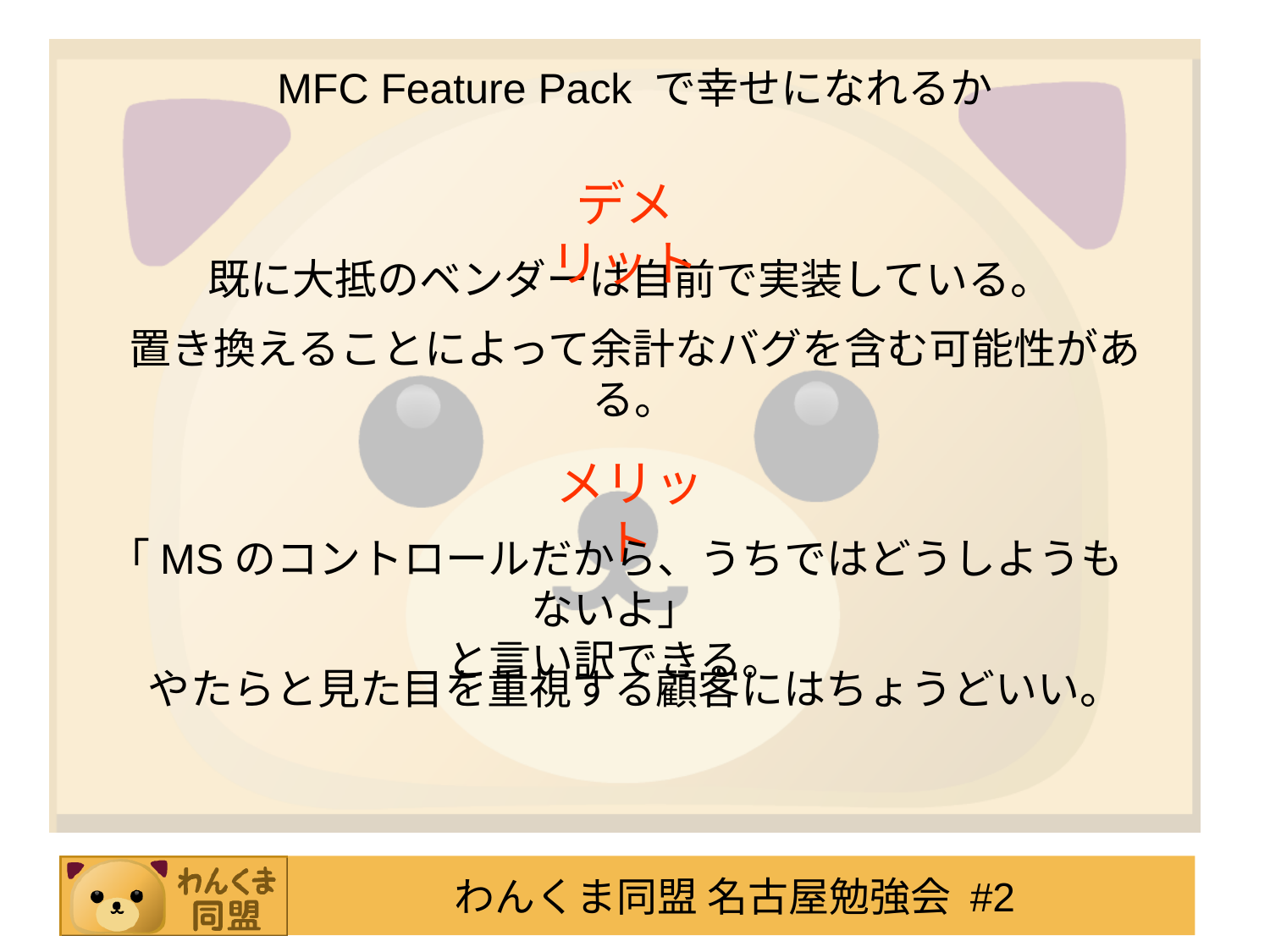

# MFC Feature Pack で幸せになれるか
デメリット
既に大抵のベンダーは自前で実装している。
置き換えることによって余計なバグを含む可能性がある。
メリット
「MSのコントロールだから、うちではどうしようもないよ」
と言い訳できる。
やたらと見た目を重視する顧客にはちょうどいい。